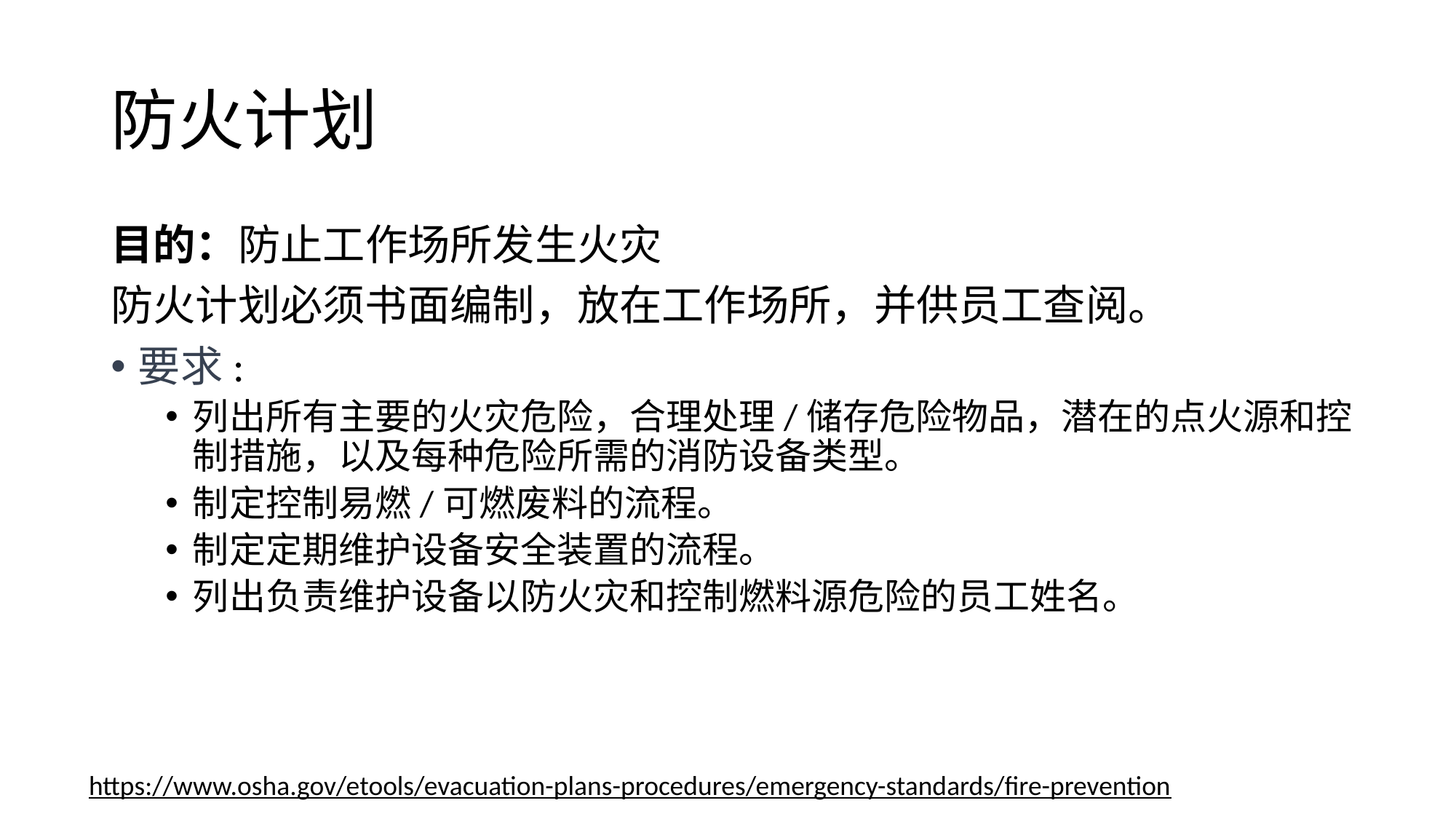

# 防火计划
目的：防止工作场所发生火灾
防火计划必须书面编制，放在工作场所，并供员工查阅。
要求:
列出所有主要的火灾危险，合理处理/储存危险物品，潜在的点火源和控制措施，以及每种危险所需的消防设备类型。
制定控制易燃/可燃废料的流程。
制定定期维护设备安全装置的流程。
列出负责维护设备以防火灾和控制燃料源危险的员工姓名。
https://www.osha.gov/etools/evacuation-plans-procedures/emergency-standards/fire-prevention